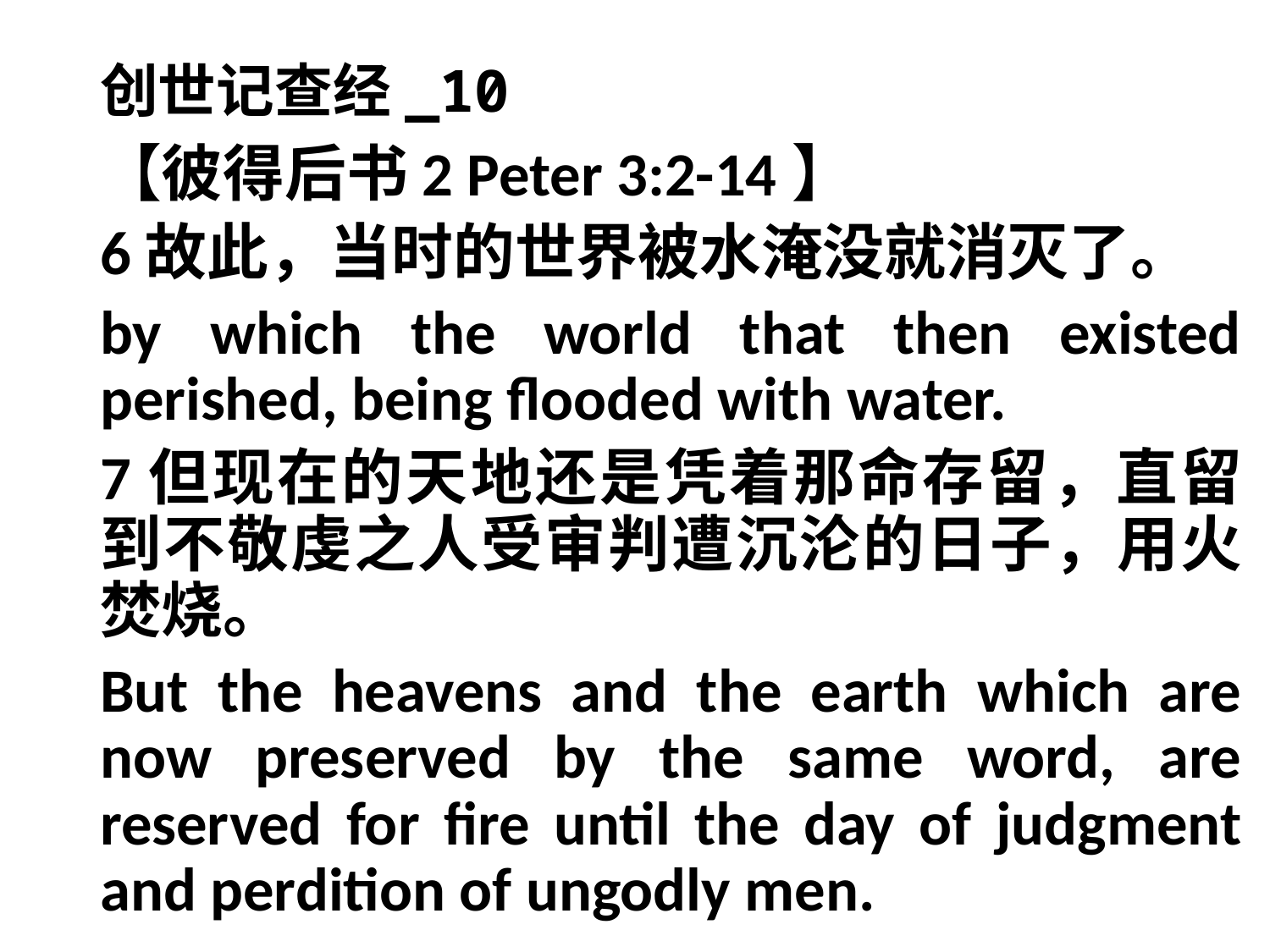

# 创世记查经_10
【彼得后书2 Peter 3:2-14】
6故此，当时的世界被水淹没就消灭了。
by which the world that then existed perished, being flooded with water.
7但现在的天地还是凭着那命存留，直留到不敬虔之人受审判遭沉沦的日子，用火焚烧。
But the heavens and the earth which are now preserved by the same word, are reserved for fire until the day of judgment and perdition of ungodly men.